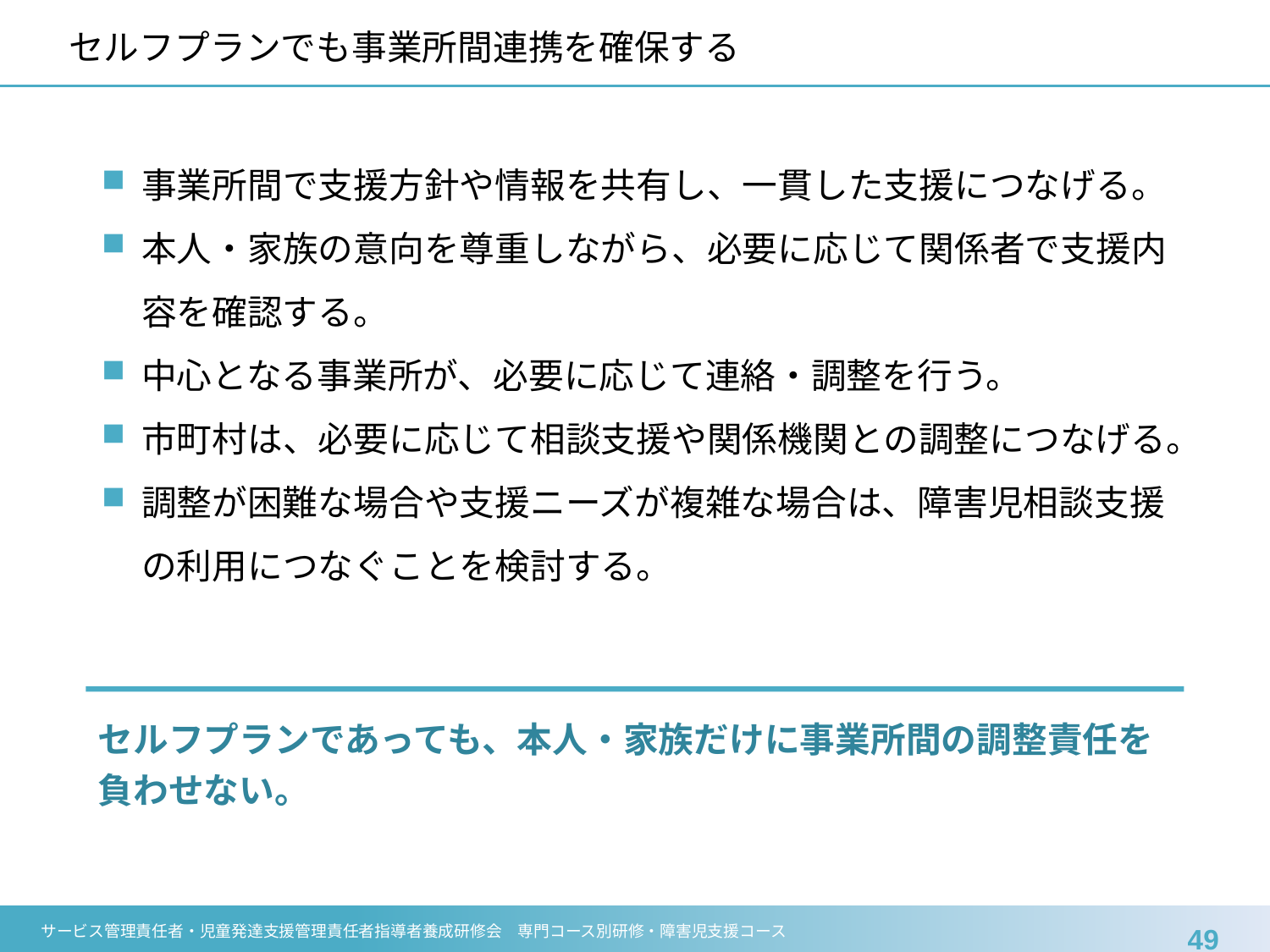

# セルフプランでも事業所間連携を確保する
事業所間で支援方針や情報を共有し、一貫した支援につなげる。
本人・家族の意向を尊重しながら、必要に応じて関係者で支援内容を確認する。
中心となる事業所が、必要に応じて連絡・調整を行う。
市町村は、必要に応じて相談支援や関係機関との調整につなげる。
調整が困難な場合や支援ニーズが複雑な場合は、障害児相談支援の利用につなぐことを検討する。

セルフプランであっても、本人・家族だけに事業所間の調整責任を負わせない。